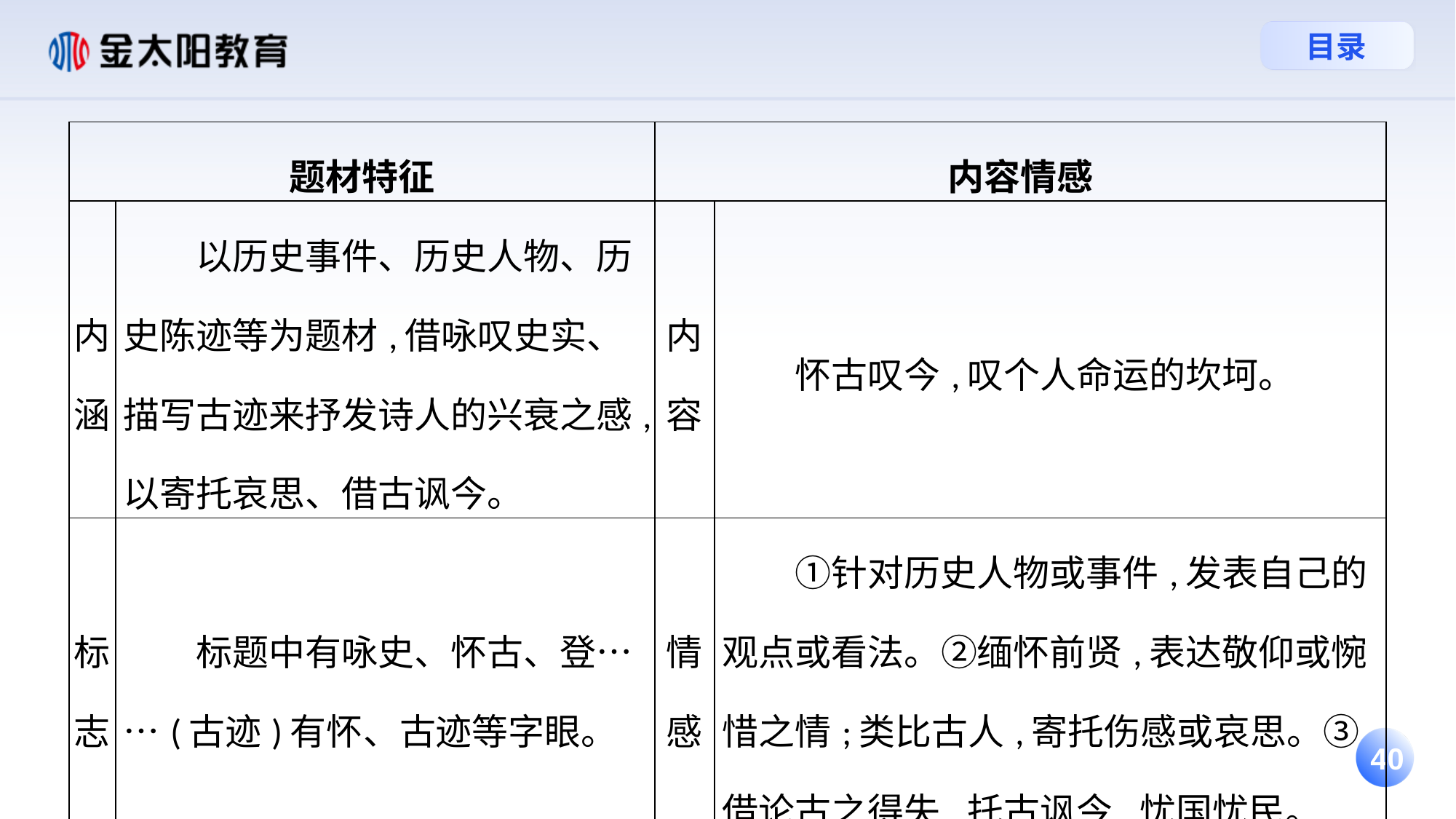

| 题材特征 |  | 内容情感 |  |
| --- | --- | --- | --- |
| 内涵 | 以历史事件、历史人物、历史陈迹等为题材,借咏叹史实、描写古迹来抒发诗人的兴衰之感,以寄托哀思、借古讽今。 | 内容 | 怀古叹今,叹个人命运的坎坷。 |
| 标志 | 标题中有咏史、怀古、登……(古迹)有怀、古迹等字眼。 | 情感 | ①针对历史人物或事件,发表自己的观点或看法。②缅怀前贤,表达敬仰或惋惜之情;类比古人,寄托伤感或哀思。③借论古之得失,托古讽今,忧国忧民。 |